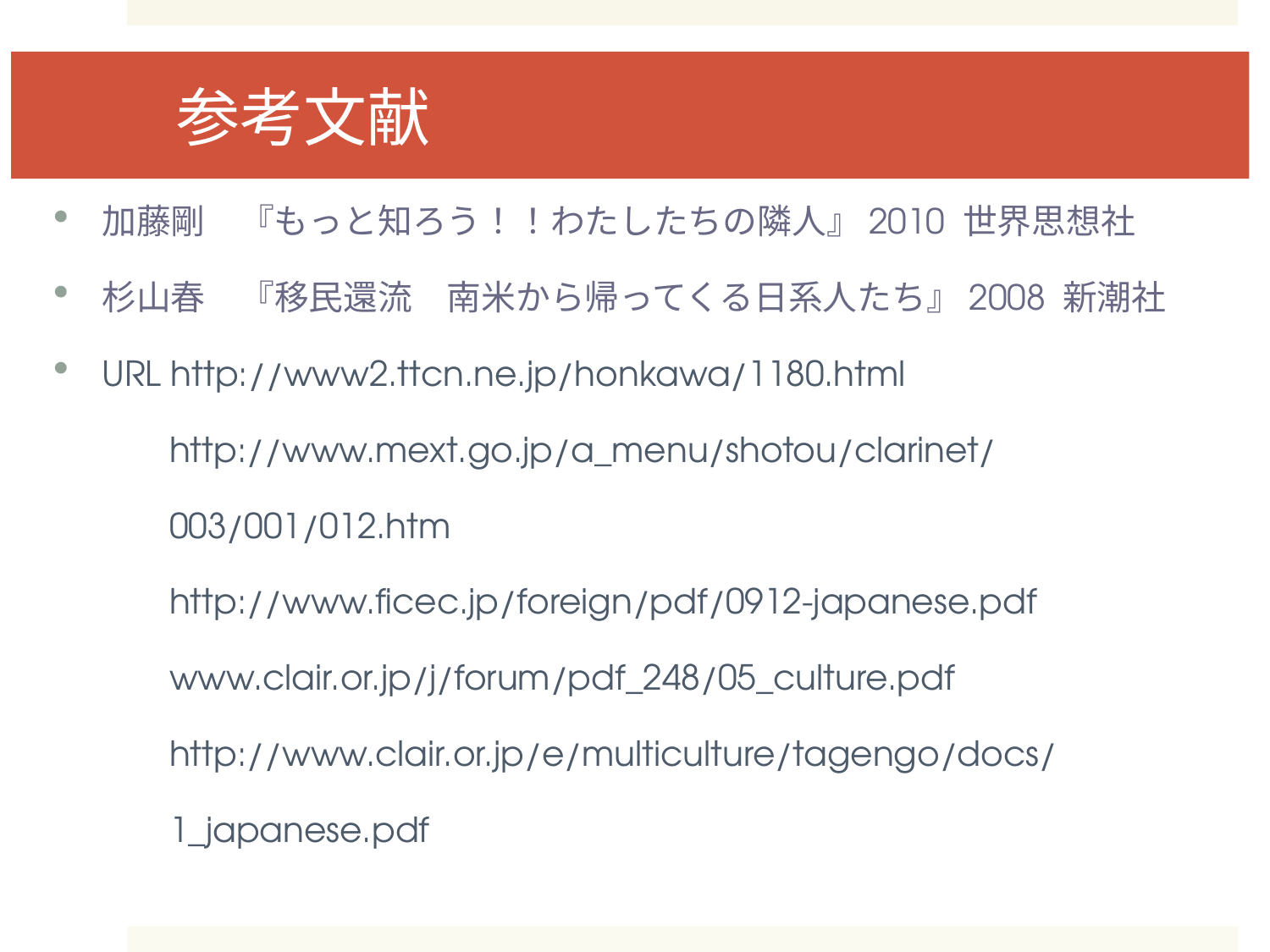

# 参考文献
加藤剛　『もっと知ろう！！わたしたちの隣人』2010 世界思想社
杉山春　『移民還流　南米から帰ってくる日系人たち』2008 新潮社
URL http://www2.ttcn.ne.jp/honkawa/1180.html
            http://www.mext.go.jp/a_menu/shotou/clarinet/
            003/001/012.htm
            http://www.ficec.jp/foreign/pdf/0912-japanese.pdf
            www.clair.or.jp/j/forum/pdf_248/05_culture.pdf
            http://www.clair.or.jp/e/multiculture/tagengo/docs/
            1_japanese.pdf